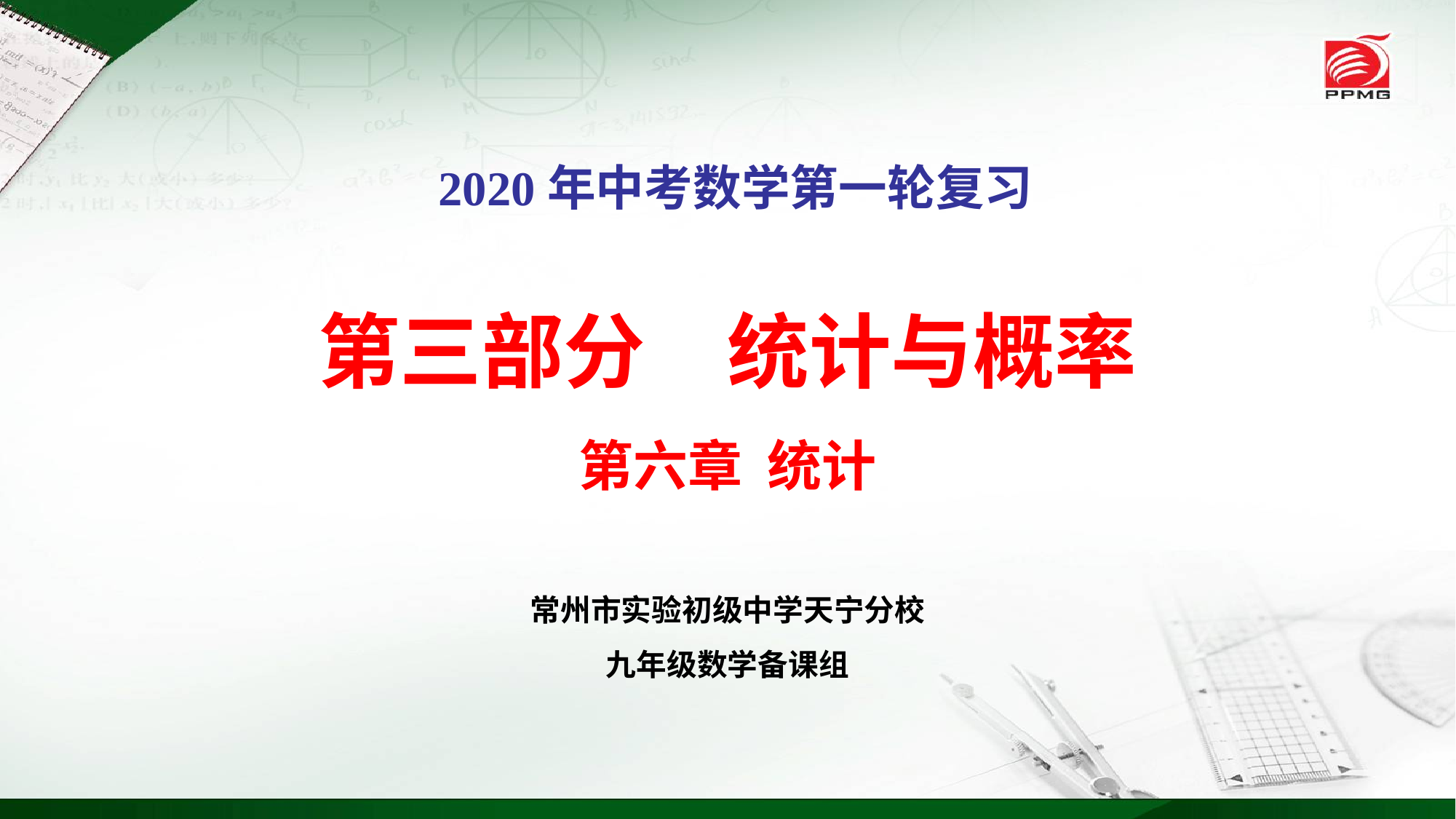

2020年中考数学第一轮复习
第三部分　统计与概率
第六章  统计

常州市实验初级中学天宁分校
九年级数学备课组